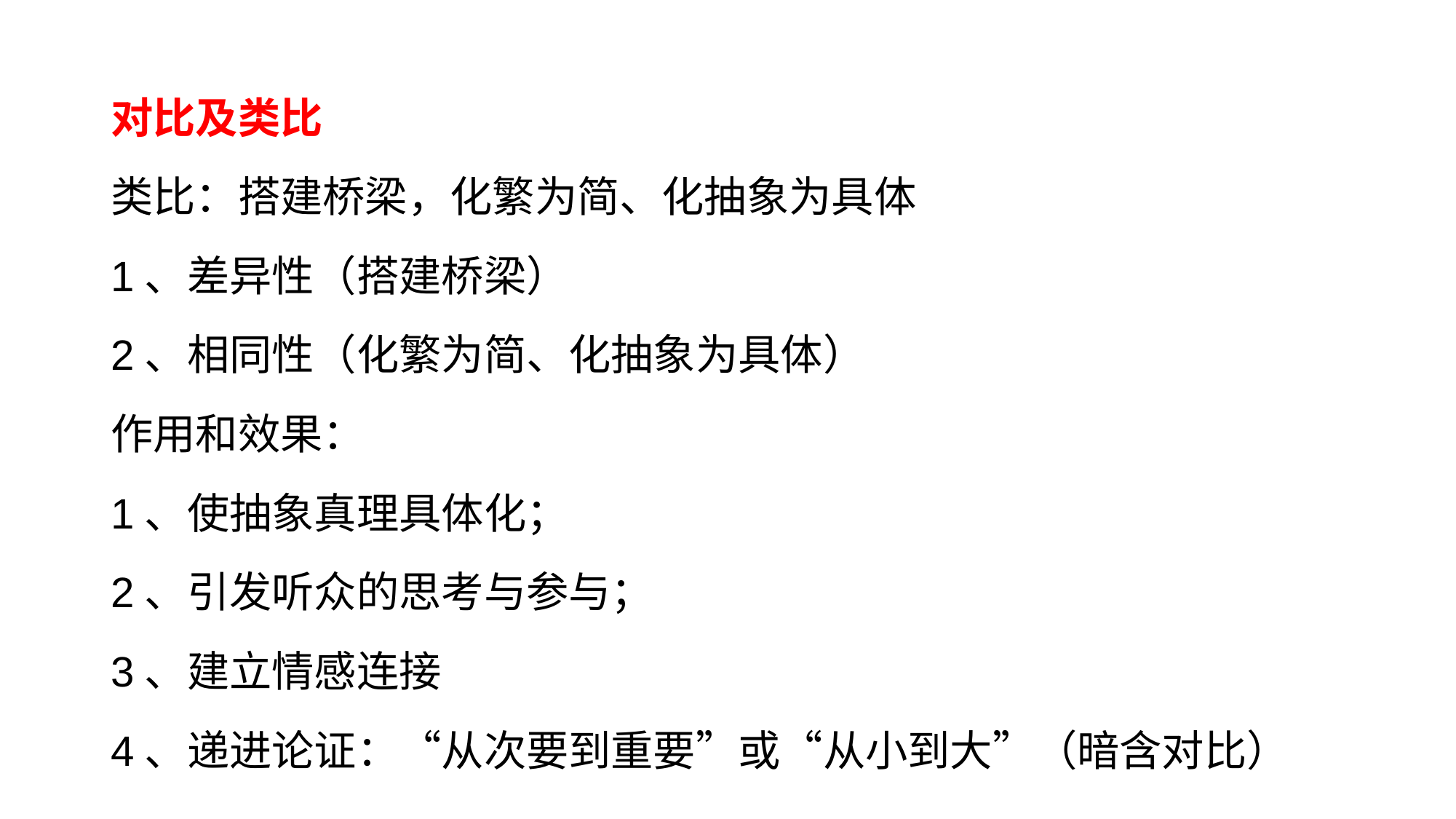

对比及类比
类比：搭建桥梁，化繁为简、化抽象为具体
1、差异性（搭建桥梁）
2、相同性（化繁为简、化抽象为具体）
作用和效果：
1、使抽象真理具体化；
2、引发听众的思考与参与；
3、建立情感连接
4、递进论证：“从次要到重要”或“从小到大”（暗含对比）